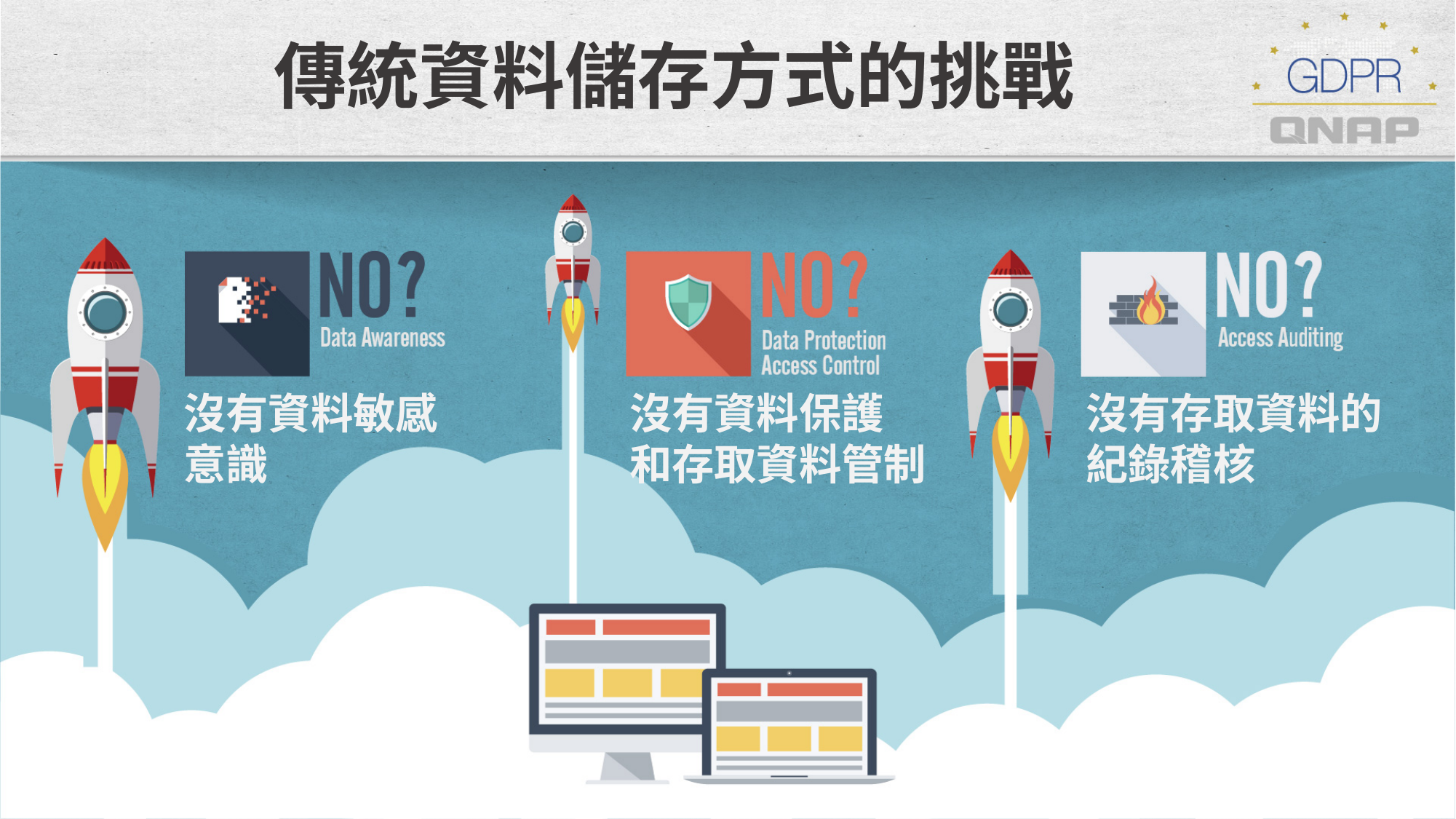

# 傳統資料儲存方式的挑戰
沒有資料敏感意識
沒有資料保護
和存取資料管制
沒有存取資料的紀錄稽核